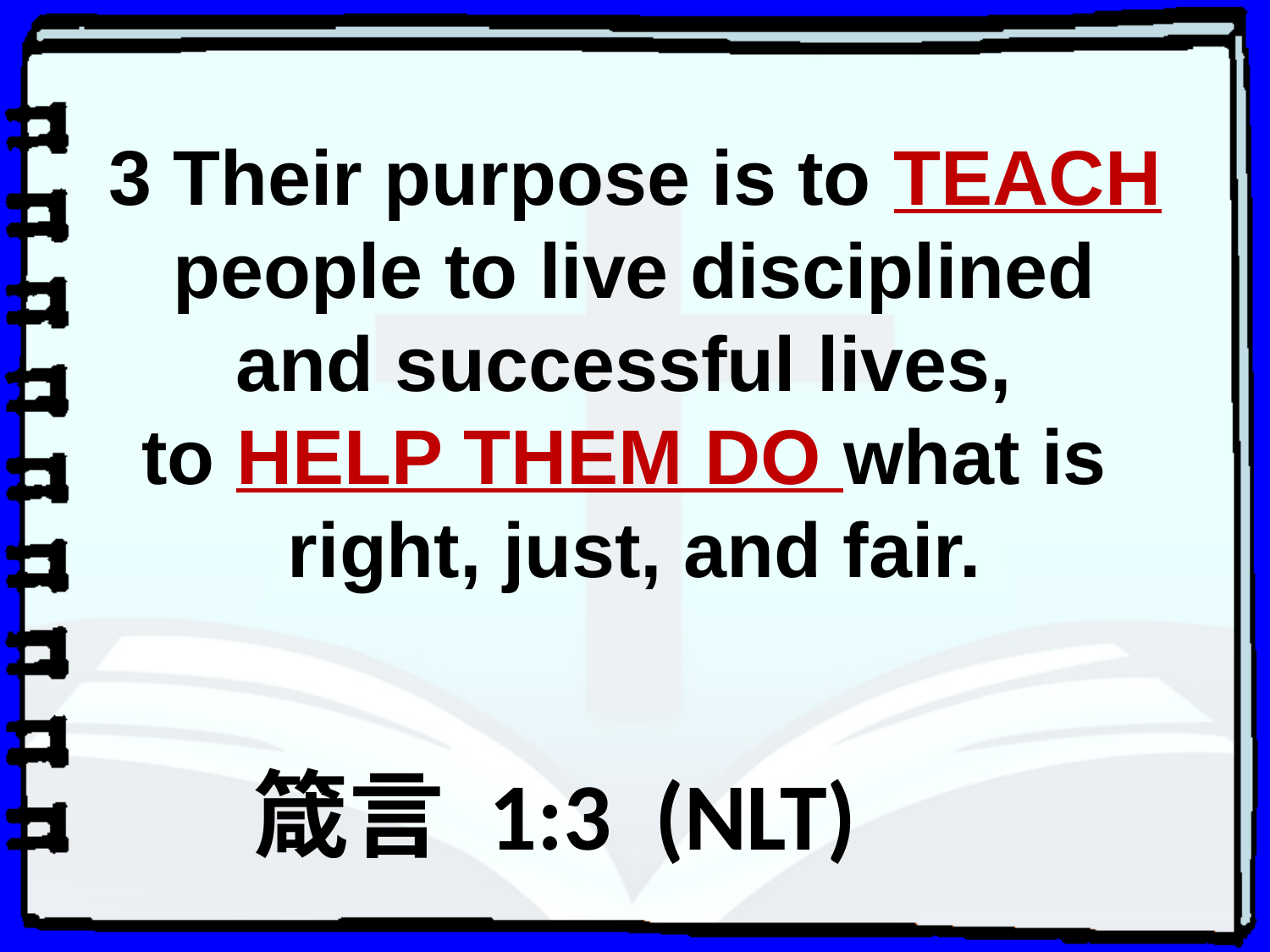

3 Their purpose is to TEACH people to live disciplined and successful lives,
to HELP THEM DO what is
right, just, and fair.
箴言 1:3  (NLT)